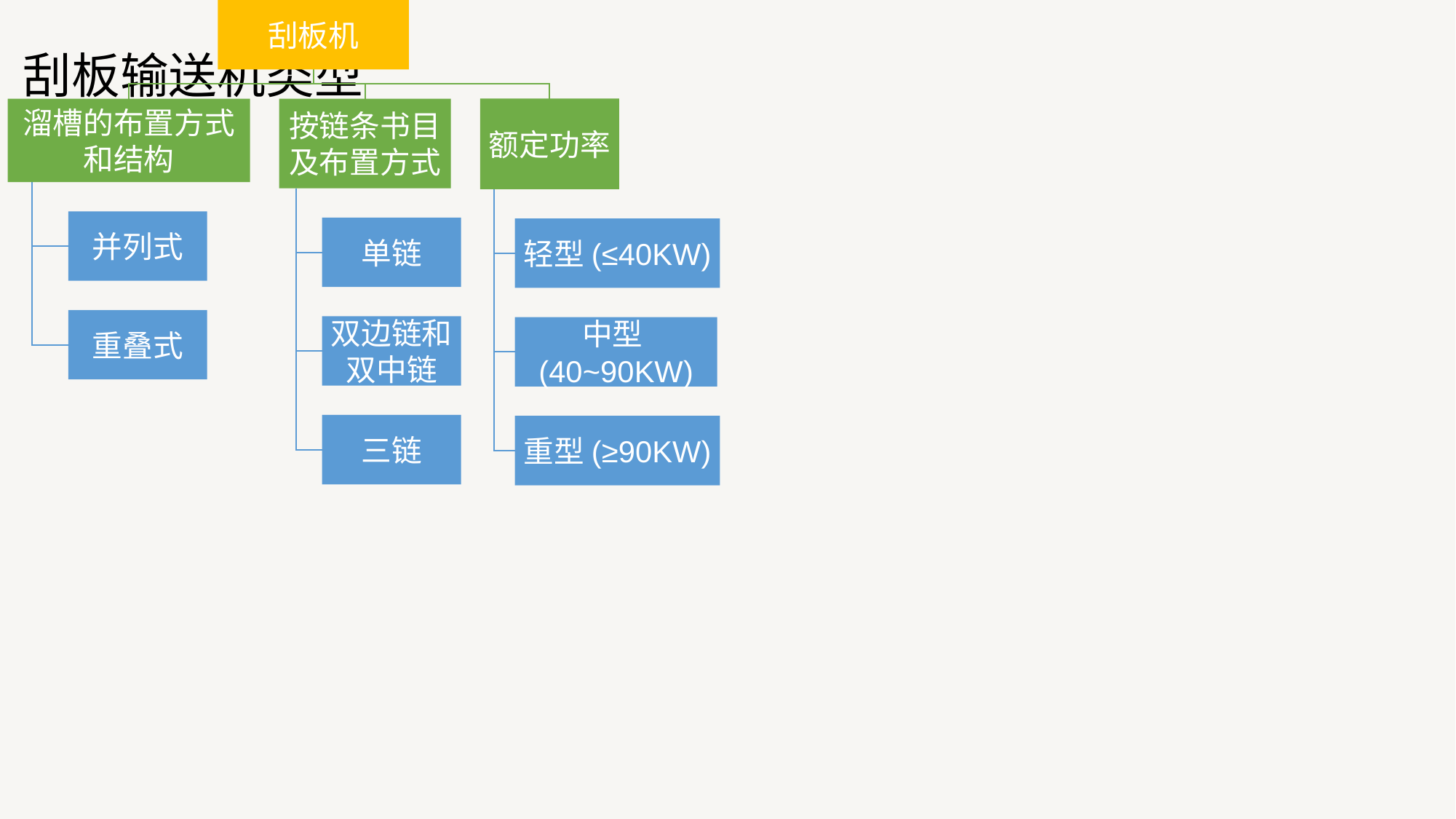

# 刮板输送机类型
刮板机
溜槽的布置方式和结构
并列式
重叠式
按链条书目及布置方式
单链
双边链和双中链
三链
额定功率
轻型(≤40KW)
中型(40~90KW)
重型(≥90KW)